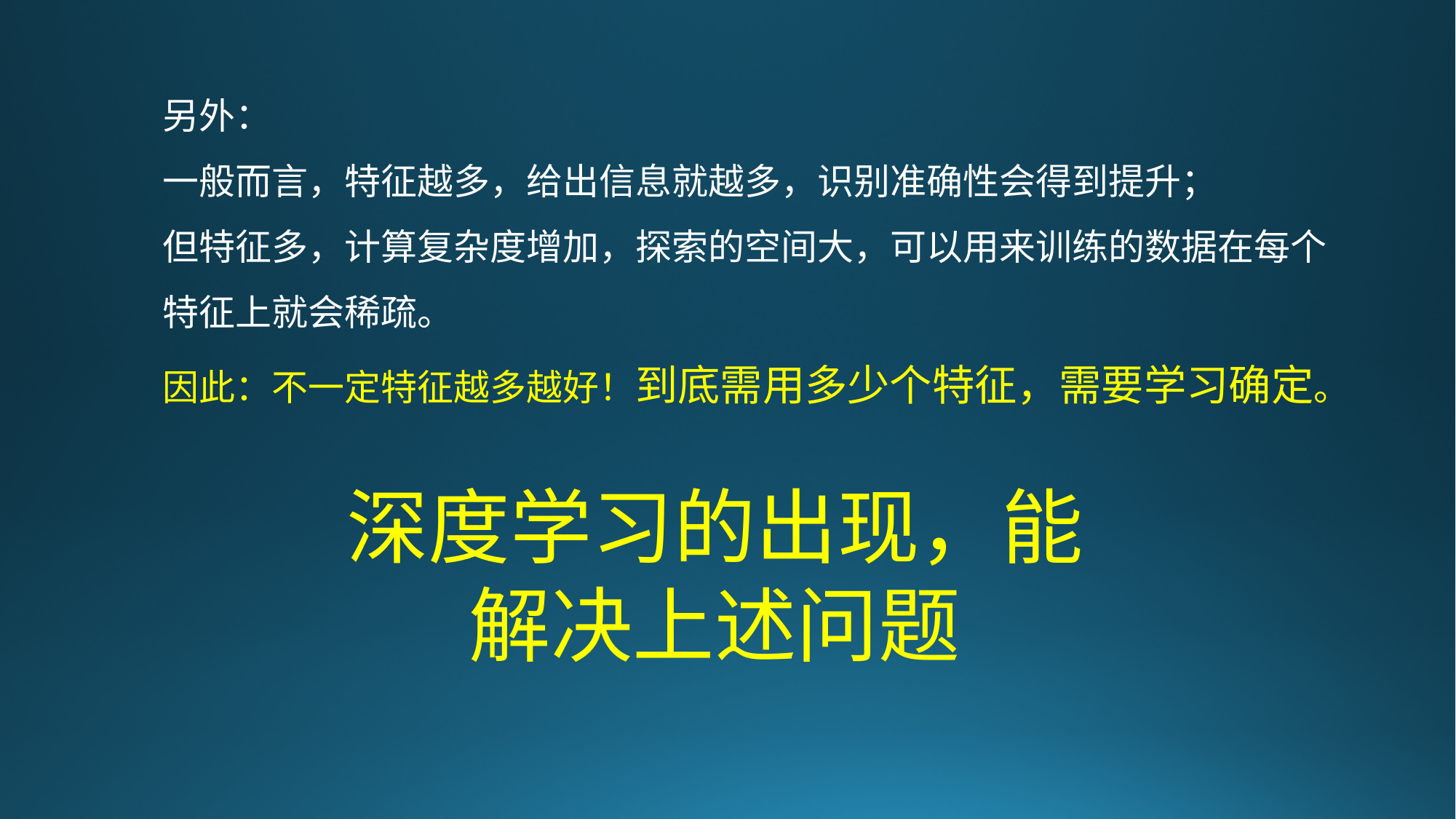

另外：
一般而言，特征越多，给出信息就越多，识别准确性会得到提升；
但特征多，计算复杂度增加，探索的空间大，可以用来训练的数据在每个特征上就会稀疏。
因此：不一定特征越多越好！到底需用多少个特征，需要学习确定。
深度学习的出现，能解决上述问题